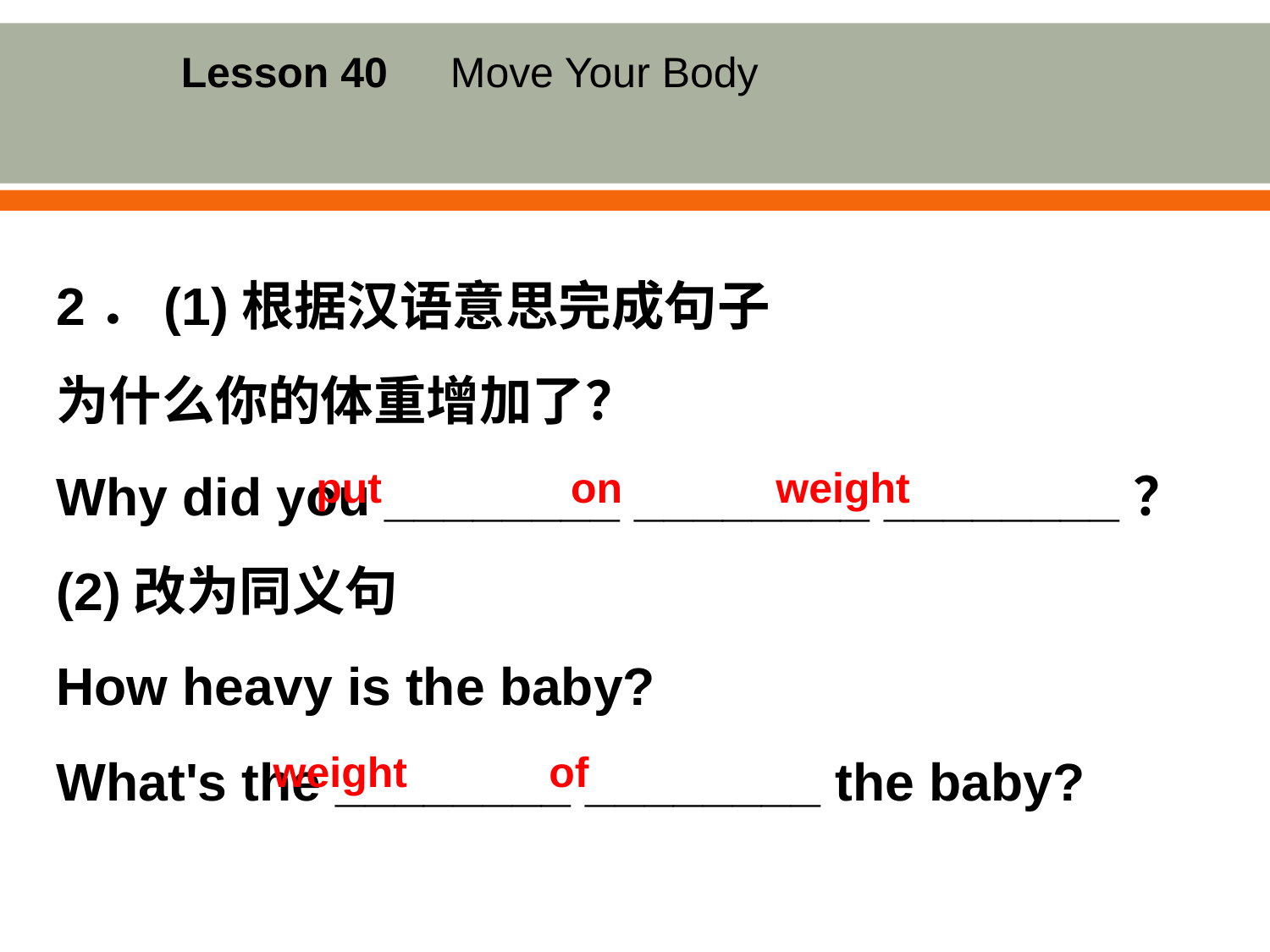

Lesson 40　Move Your Body
2．(1)根据汉语意思完成句子
为什么你的体重增加了？
Why did you ________ ________ ________？
(2)改为同义句
How heavy is the baby?
What's the ________ ________ the baby?
put                on             weight
weight            of